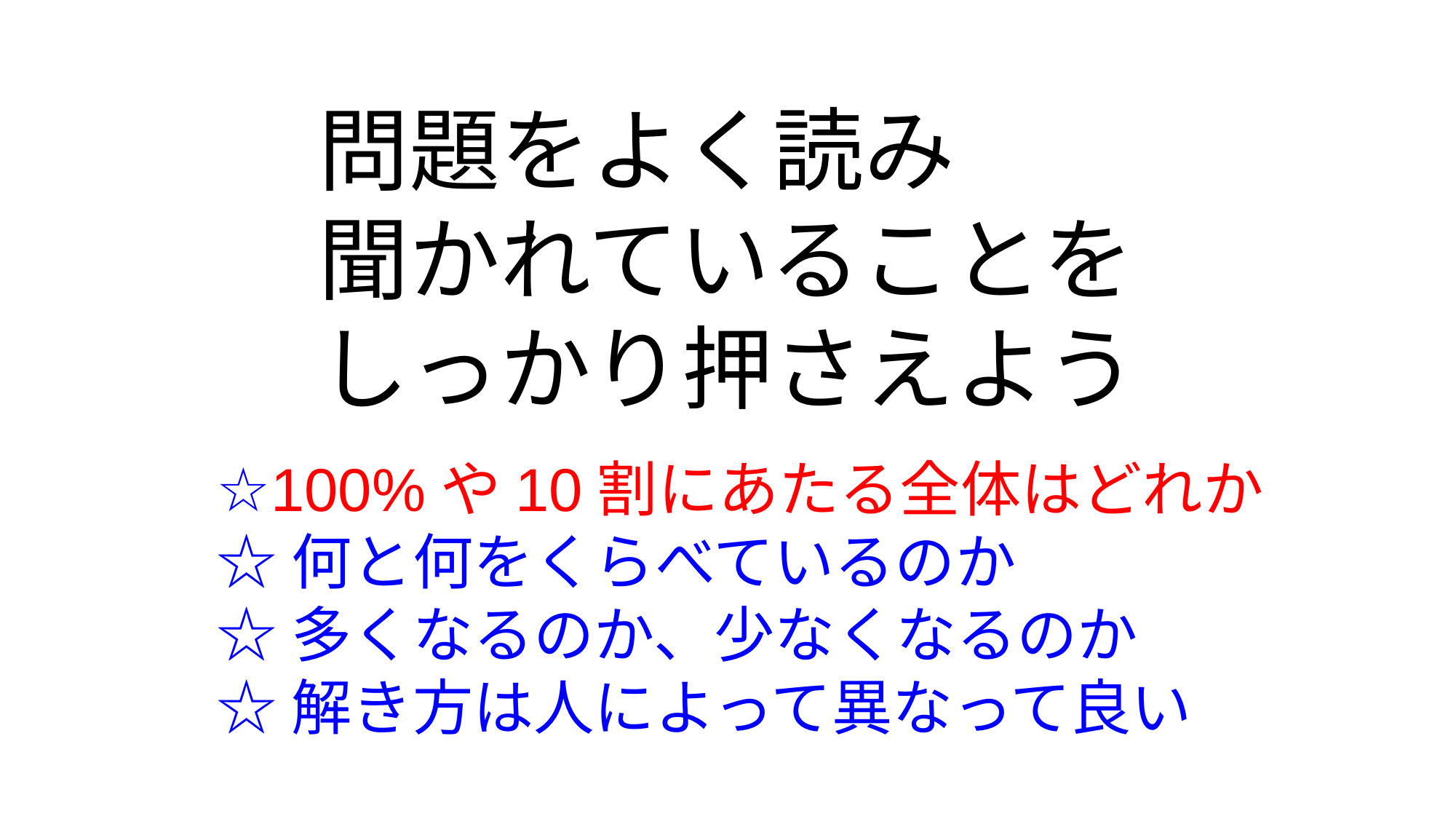

問題をよく読み
聞かれていることを
しっかり押さえよう
☆100%や10割にあたる全体はどれか
☆何と何をくらべているのか
☆多くなるのか、少なくなるのか
☆解き方は人によって異なって良い